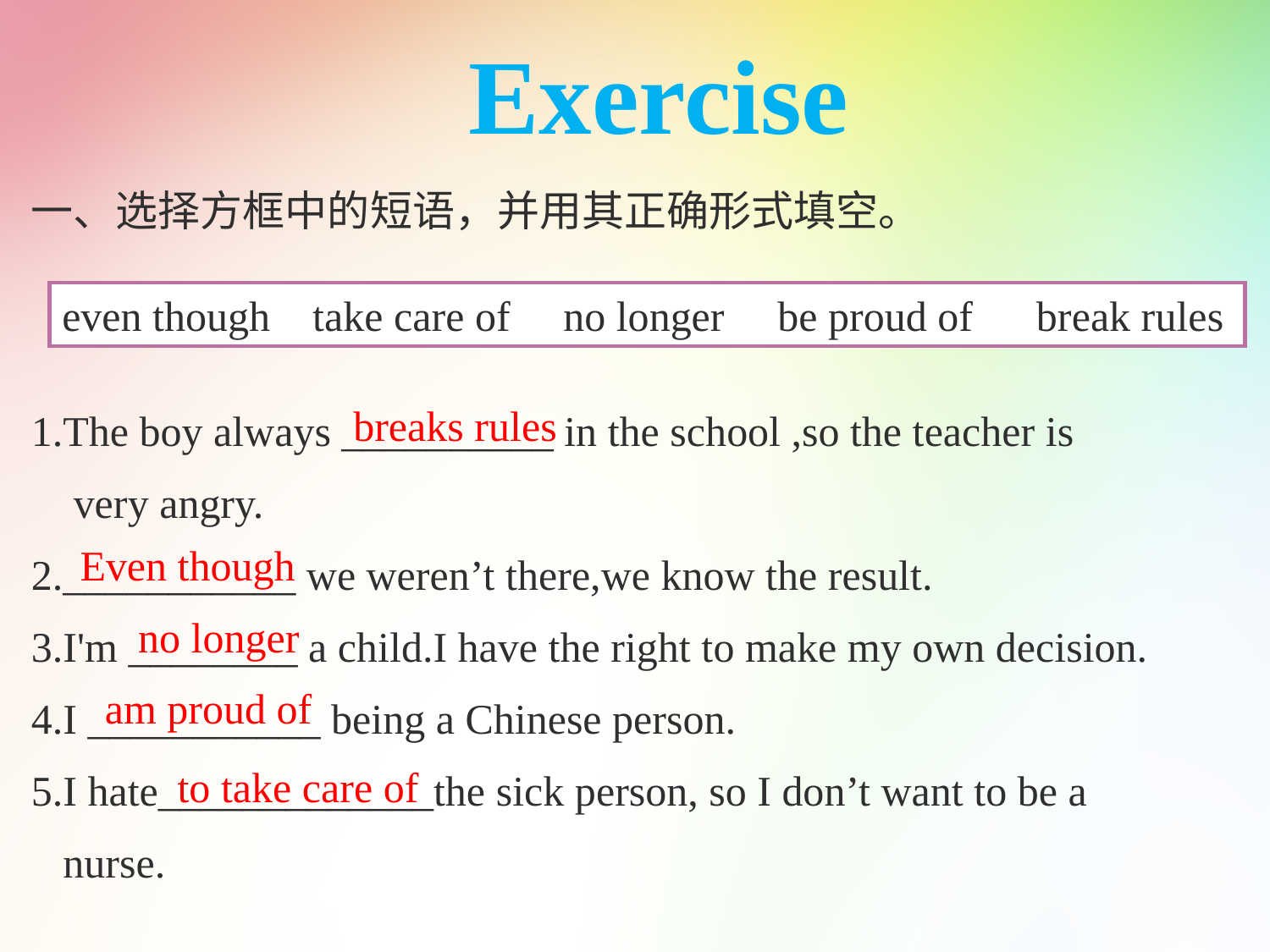

Exercise
一、选择方框中的短语，并用其正确形式填空。

1.The boy always __________ in the school ,so the teacher is
    very angry.
2.___________ we weren’t there,we know the result.
3.I'm ________ a child.I have the right to make my own decision.
4.I ___________ being a Chinese person.
5.I hate_____________the sick person, so I don’t want to be a
   nurse.
even though    take care of     no longer     be proud of      break rules
breaks rules
Even though
no longer
am proud of
to take care of